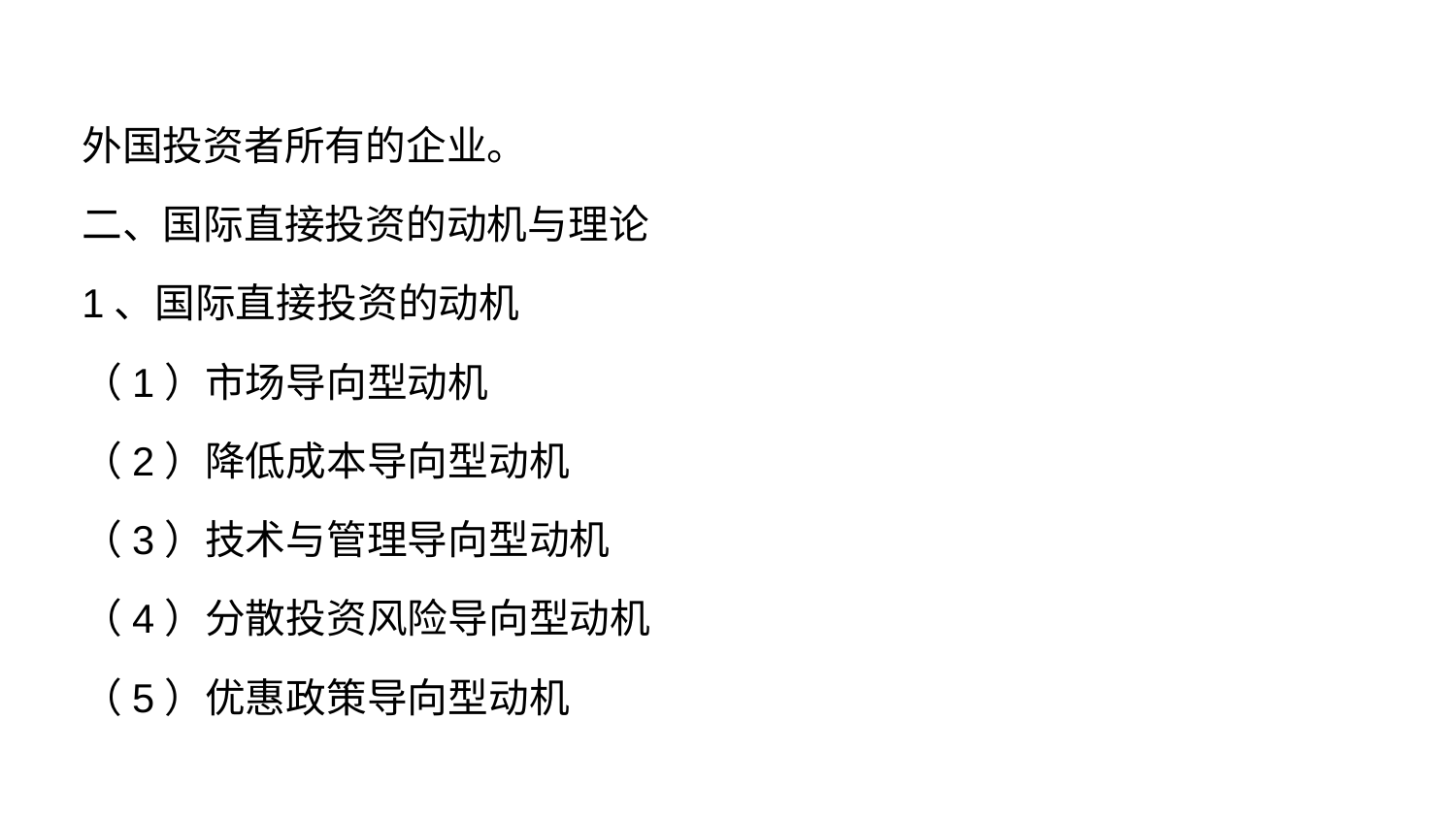

#
外国投资者所有的企业。
二、国际直接投资的动机与理论
1、国际直接投资的动机
（1）市场导向型动机
（2）降低成本导向型动机
（3）技术与管理导向型动机
（4）分散投资风险导向型动机
（5）优惠政策导向型动机